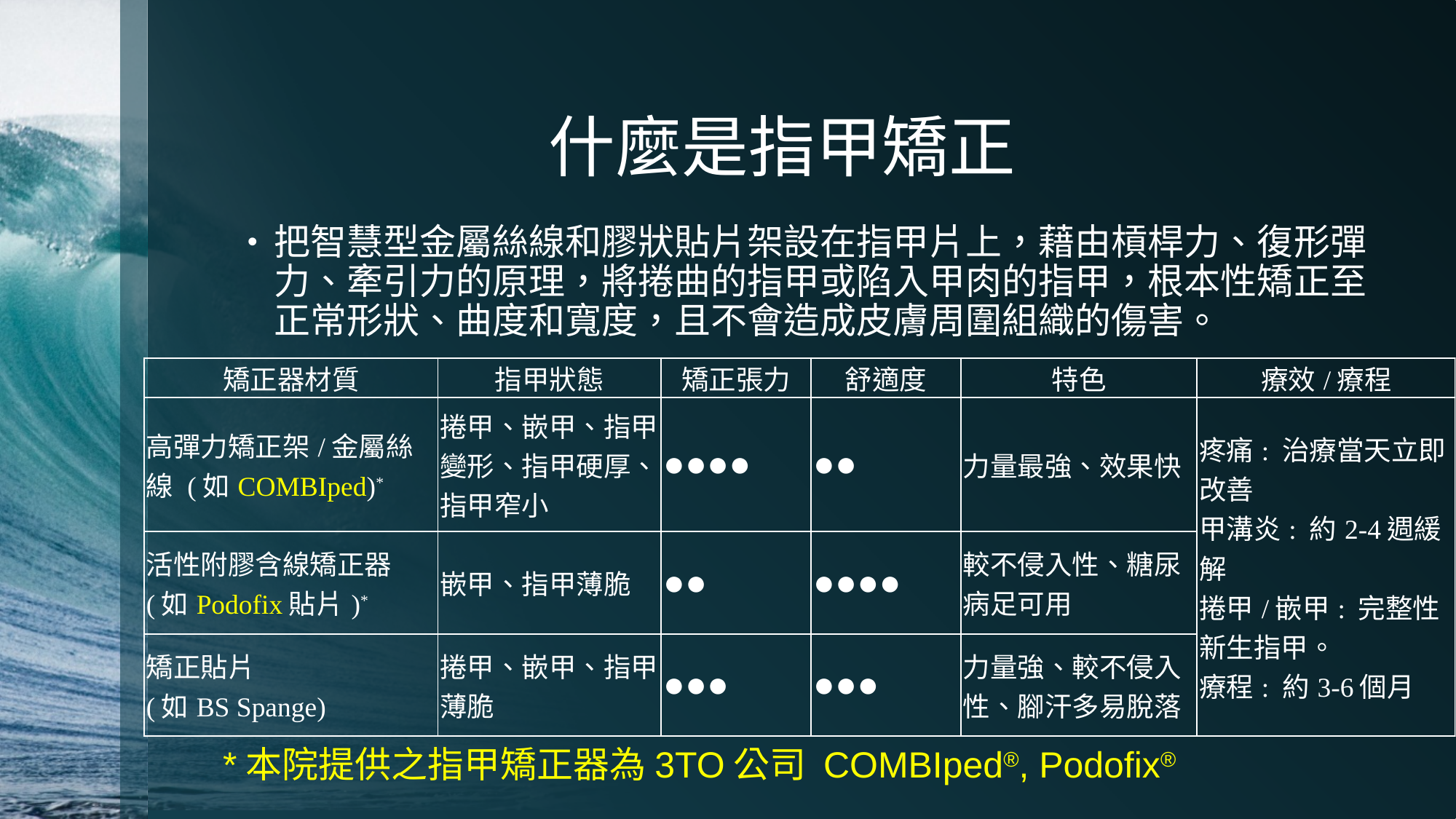

# 什麼是指甲矯正
把智慧型金屬絲線和膠狀貼片架設在指甲片上，藉由槓桿力、復形彈力、牽引力的原理，將捲曲的指甲或陷入甲肉的指甲，根本性矯正至正常形狀、曲度和寬度，且不會造成皮膚周圍組織的傷害。
| 矯正器材質 | 指甲狀態 | 矯正張力 | 舒適度 | 特色 | 療效/療程 |
| --- | --- | --- | --- | --- | --- |
| 高彈力矯正架/金屬絲線 (如COMBIped)\* | 捲甲、嵌甲、指甲變形、指甲硬厚、指甲窄小 | ●●●● | ●● | 力量最強、效果快 | 疼痛: 治療當天立即改善 甲溝炎: 約2-4週緩解 捲甲/嵌甲: 完整性新生指甲。 療程: 約3-6個月 |
| 活性附膠含線矯正器 (如Podofix貼片)\* | 嵌甲、指甲薄脆 | ●● | ●●●● | 較不侵入性、糖尿病足可用 |  |
| 矯正貼片 (如BS Spange) | 捲甲、嵌甲、指甲薄脆 | ●●● | ●●● | 力量強、較不侵入性、腳汗多易脫落 |  |
*本院提供之指甲矯正器為3TO公司 COMBIped®, Podofix®